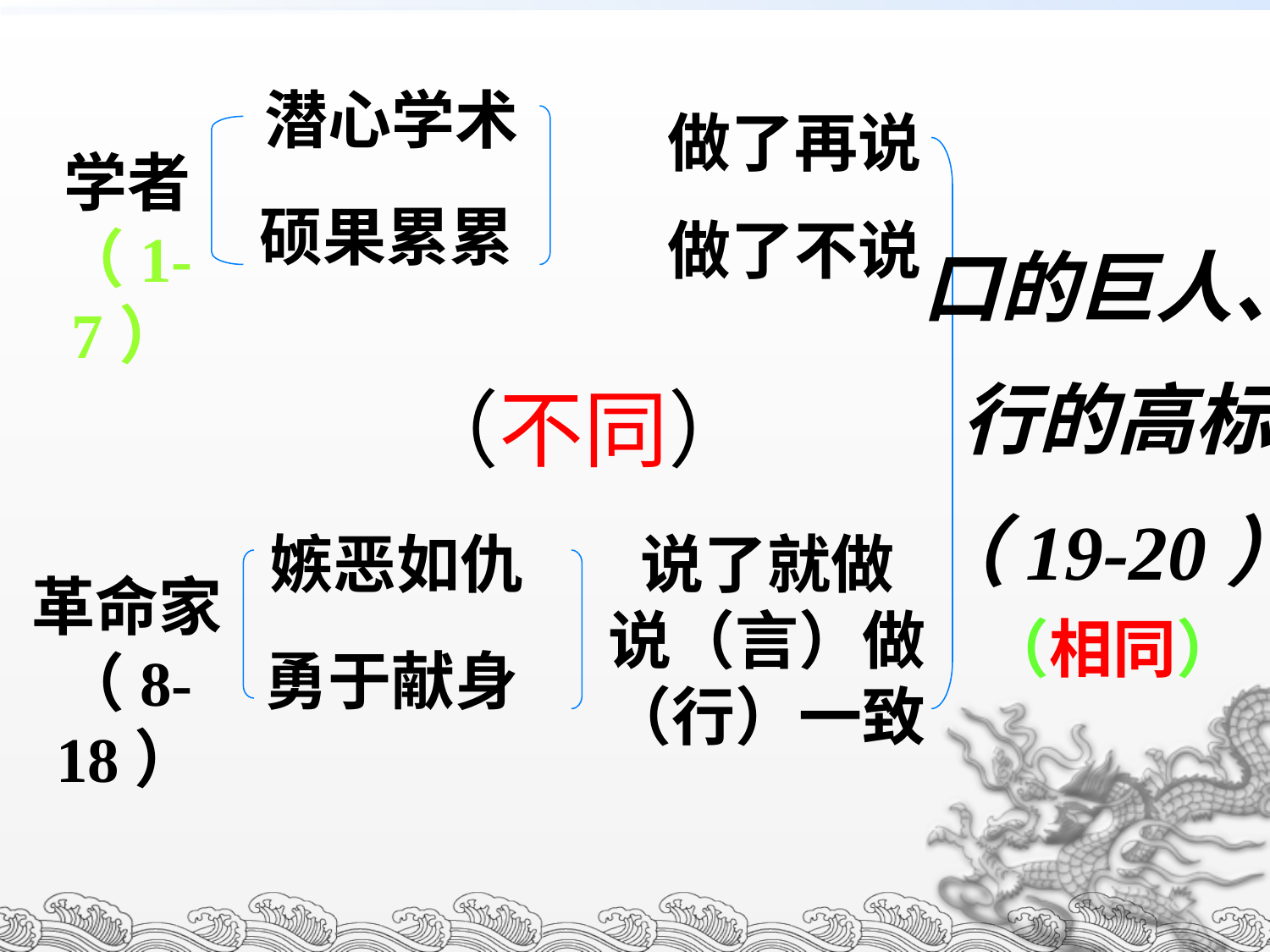

潜心学术
做了再说
做了不说

学者
（1-7）

硕果累累
口的巨人、
行的高标
（19-20）
（不同）
嫉恶如仇
说了就做
说（言）做（行）一致

革命家
（8-18）
（相同）
勇于献身